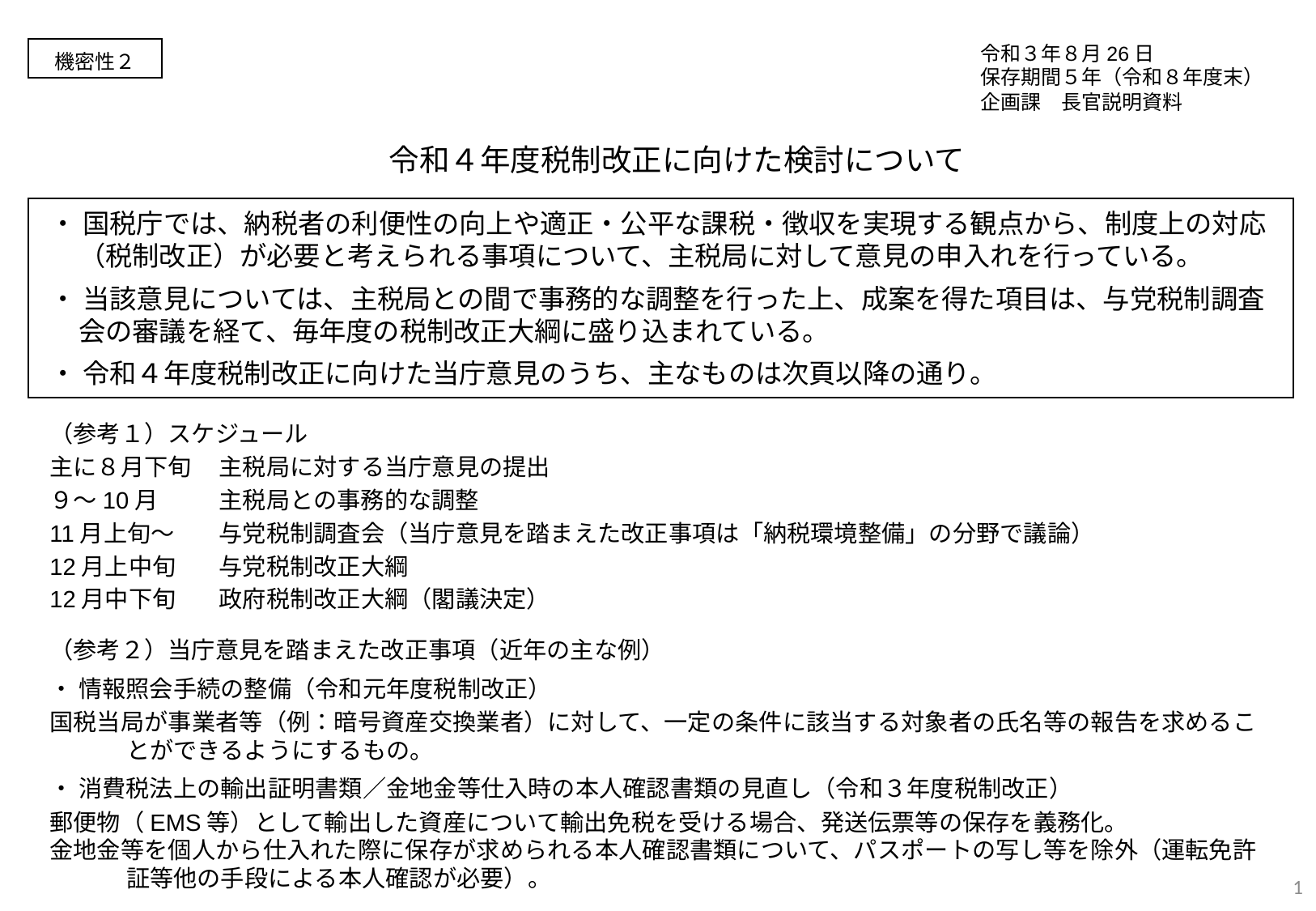

令和３年８月26日
保存期間５年（令和８年度末）
企画課　長官説明資料
機密性２
令和４年度税制改正に向けた検討について
・ 国税庁では、納税者の利便性の向上や適正・公平な課税・徴収を実現する観点から、制度上の対応（税制改正）が必要と考えられる事項について、主税局に対して意見の申入れを行っている。
・ 当該意見については、主税局との間で事務的な調整を行った上、成案を得た項目は、与党税制調査会の審議を経て、毎年度の税制改正大綱に盛り込まれている。
・ 令和４年度税制改正に向けた当庁意見のうち、主なものは次頁以降の通り。
（参考１）スケジュール
主に８月下旬	主税局に対する当庁意見の提出
９～10月	主税局との事務的な調整
11月上旬～	与党税制調査会（当庁意見を踏まえた改正事項は「納税環境整備」の分野で議論）
12月上中旬	与党税制改正大綱
12月中下旬	政府税制改正大綱（閣議決定）
（参考２）当庁意見を踏まえた改正事項（近年の主な例）
・ 情報照会手続の整備（令和元年度税制改正）
国税当局が事業者等（例：暗号資産交換業者）に対して、一定の条件に該当する対象者の氏名等の報告を求めることができるようにするもの。
・ 消費税法上の輸出証明書類／金地金等仕入時の本人確認書類の見直し（令和３年度税制改正）
郵便物（EMS等）として輸出した資産について輸出免税を受ける場合、発送伝票等の保存を義務化。
金地金等を個人から仕入れた際に保存が求められる本人確認書類について、パスポートの写し等を除外（運転免許証等他の手段による本人確認が必要）。
1